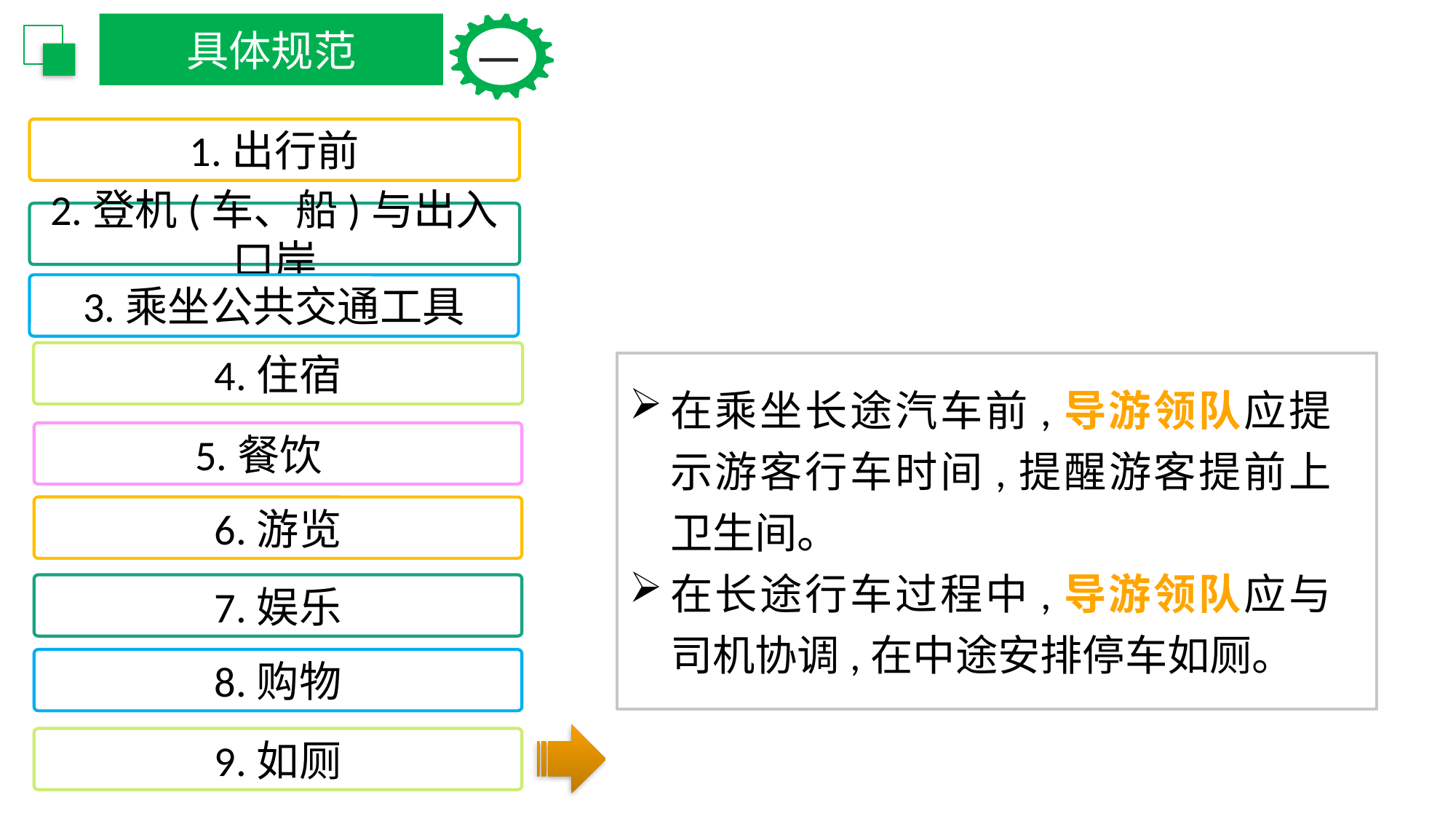

具体规范

一

1.出行前
2.登机(车、船)与出入口岸
3.乘坐公共交通工具
4.住宿

在乘坐长途汽车前,导游领队应提示游客行车时间,提醒游客提前上卫生间。
在长途行车过程中,导游领队应与司机协调,在中途安排停车如厕。
5.餐饮
6.游览
7.娱乐
8.购物

9.如厕